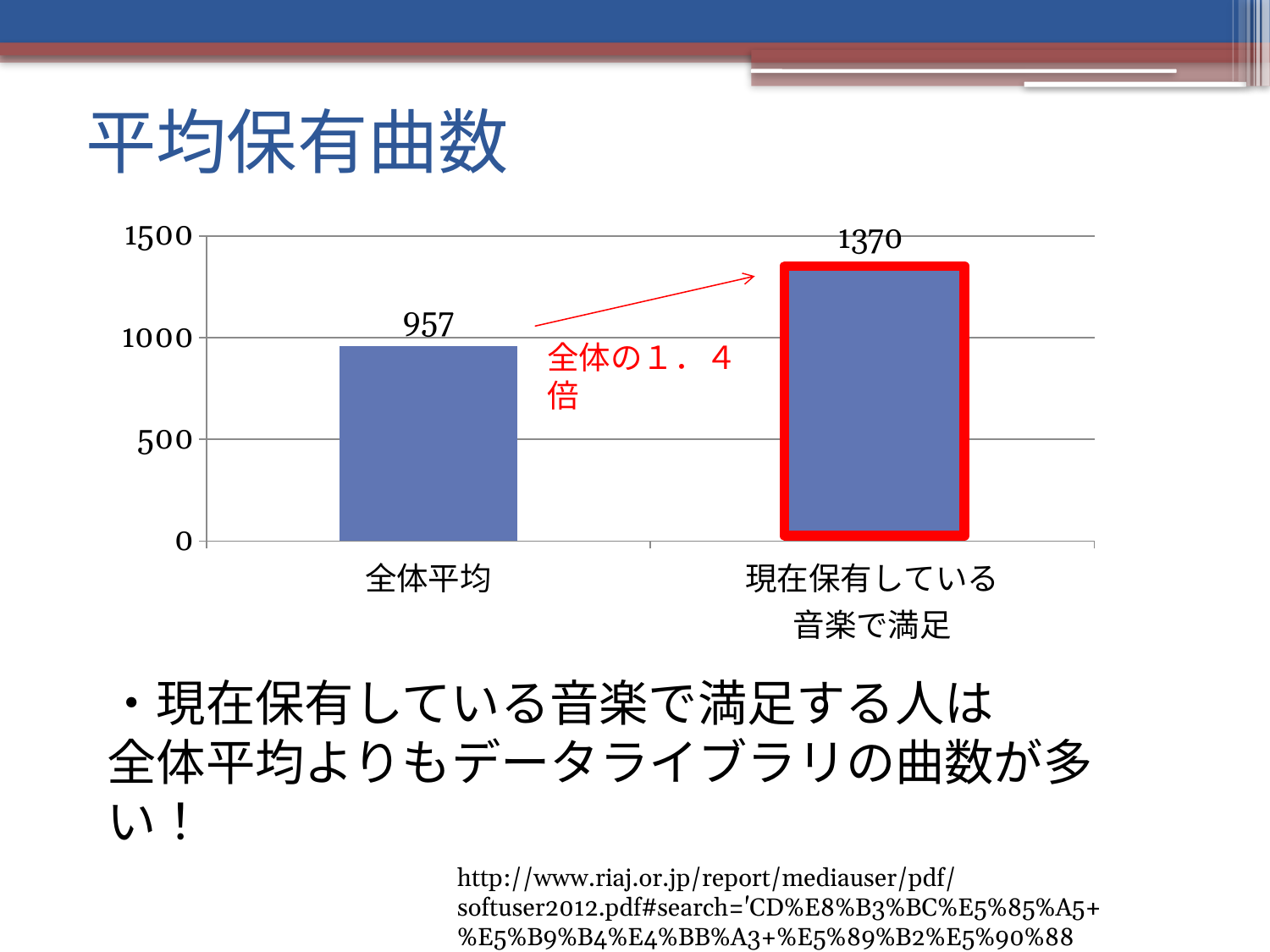

# 平均保有曲数

### Chart

| Category | 系列 1 |
|---|---|
| 全体平均 | 957.0 |
| 現在保有している
音楽で満足 | 1370.0 |
全体の１．４倍
・現在保有している音楽で満足する人は
全体平均よりもデータライブラリの曲数が多い！

http://www.riaj.or.jp/report/mediauser/pdf/softuser2012.pdf#search='CD%E8%B3%BC%E5%85%A5+%E5%B9%B4%E4%BB%A3+%E5%89%B2%E5%90%88